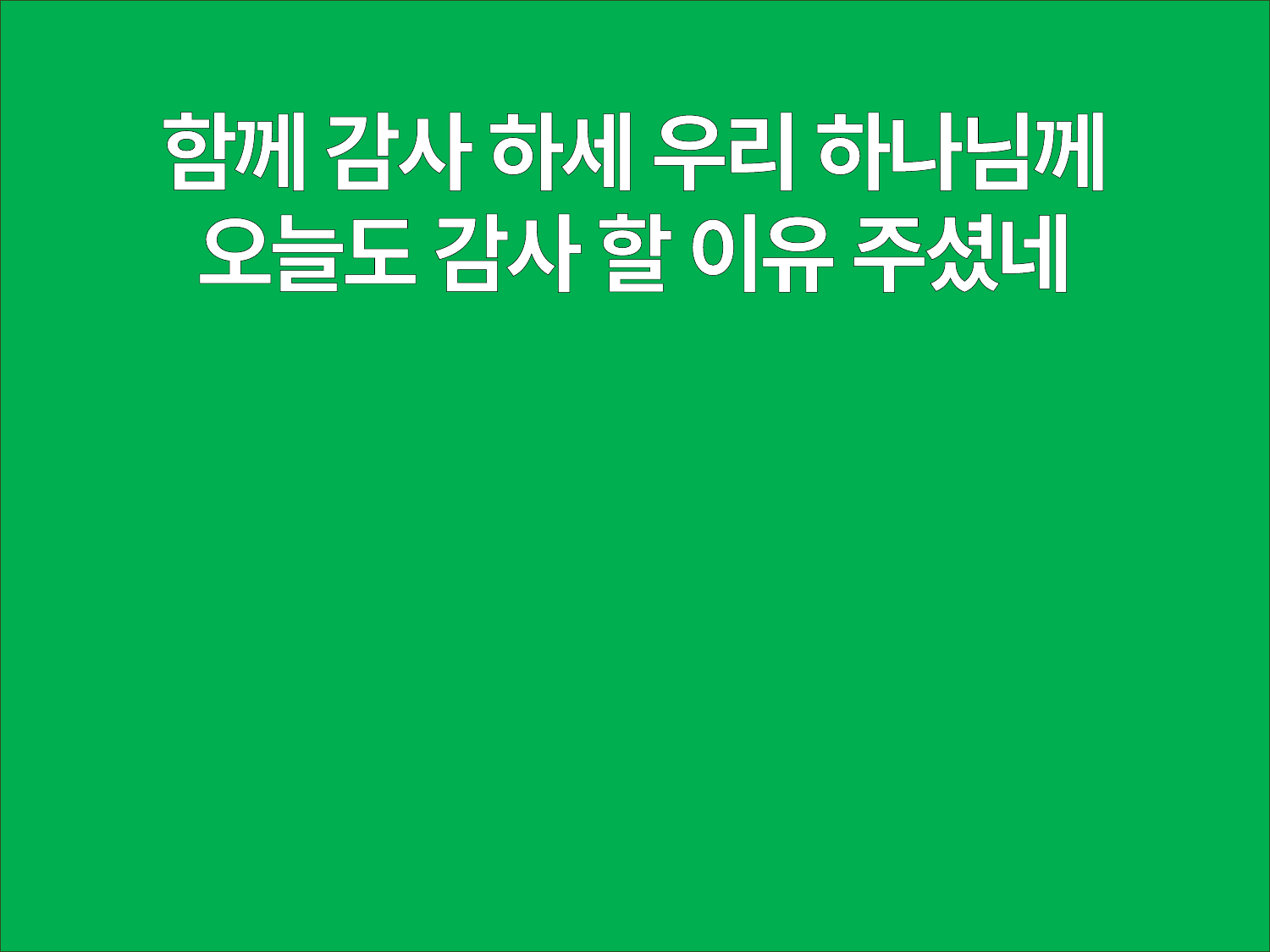

함께 감사 하세 우리 하나님께
오늘도 감사 할 이유 주셨네